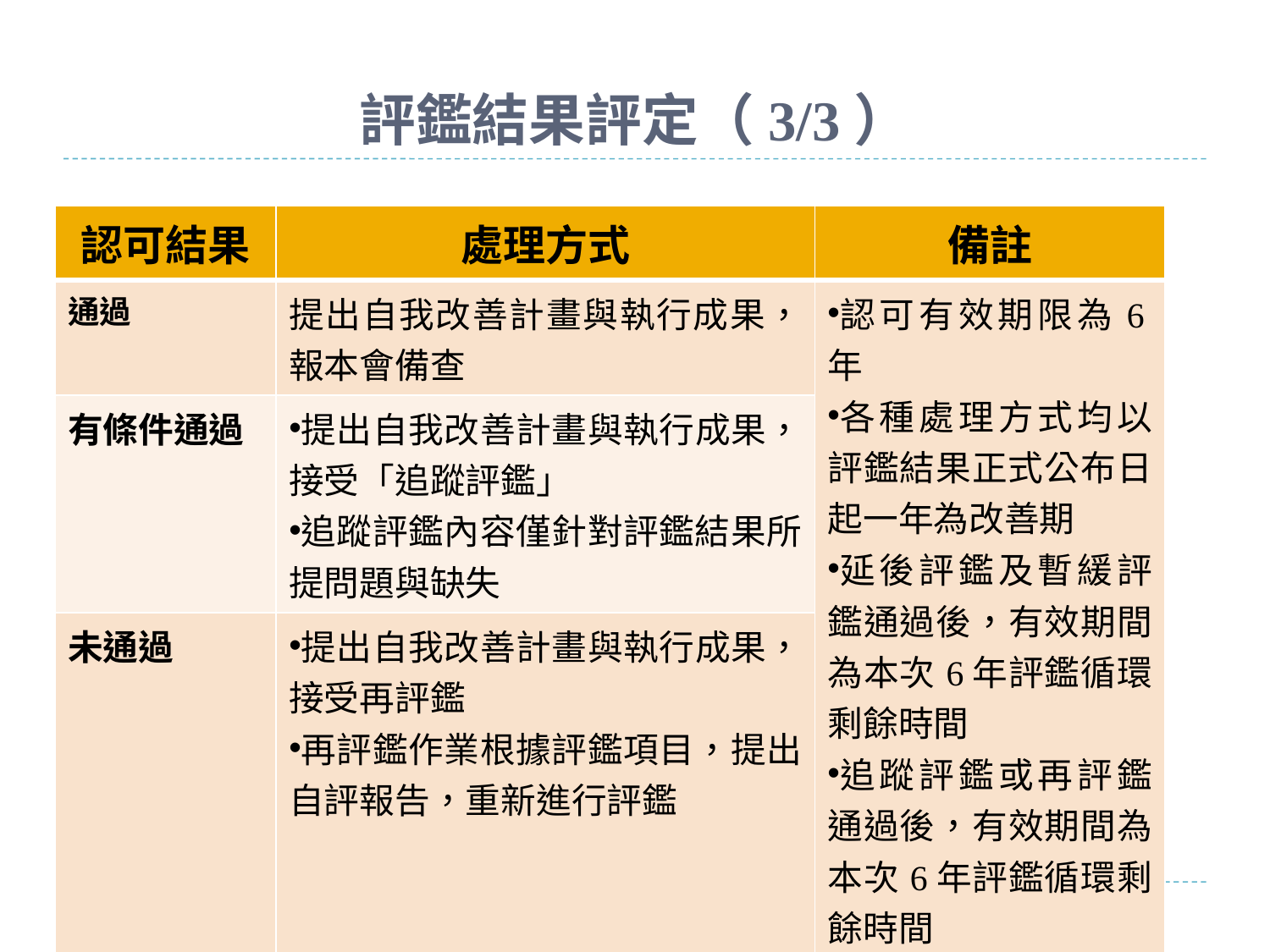

# 評鑑結果評定（3/3）
| 認可結果 | 處理方式 | 備註 |
| --- | --- | --- |
| 通過 | 提出自我改善計畫與執行成果，報本會備查 | 認可有效期限為6年 各種處理方式均以評鑑結果正式公布日起一年為改善期 延後評鑑及暫緩評鑑通過後，有效期間為本次6年評鑑循環剩餘時間 追蹤評鑑或再評鑑通過後，有效期間為本次6年評鑑循環剩餘時間 |
| 有條件通過 | 提出自我改善計畫與執行成果，接受「追蹤評鑑」 追蹤評鑑內容僅針對評鑑結果所提問題與缺失 |  |
| 未通過 | 提出自我改善計畫與執行成果，接受再評鑑 再評鑑作業根據評鑑項目，提出自評報告，重新進行評鑑 |  |
27